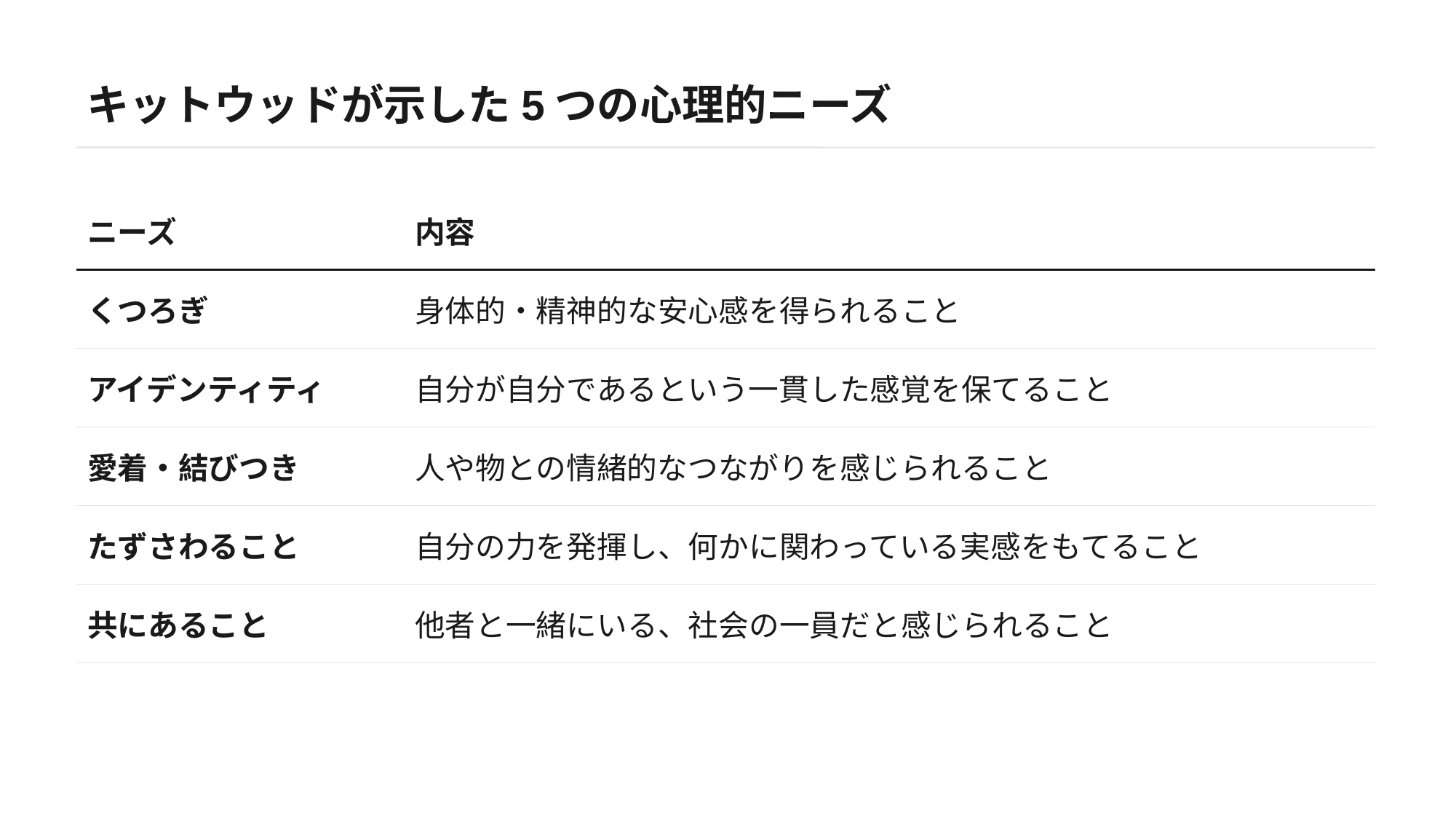

キットウッドが示した5つの心理的ニーズ

| ニーズ | 内容 |
| --- | --- |
| くつろぎ | 身体的・精神的な安心感を得られること |
| アイデンティティ | 自分が自分であるという一貫した感覚を保てること |
| 愛着・結びつき | 人や物との情緒的なつながりを感じられること |
| たずさわること | 自分の力を発揮し、何かに関わっている実感をもてること |
| 共にあること | 他者と一緒にいる、社会の一員だと感じられること |